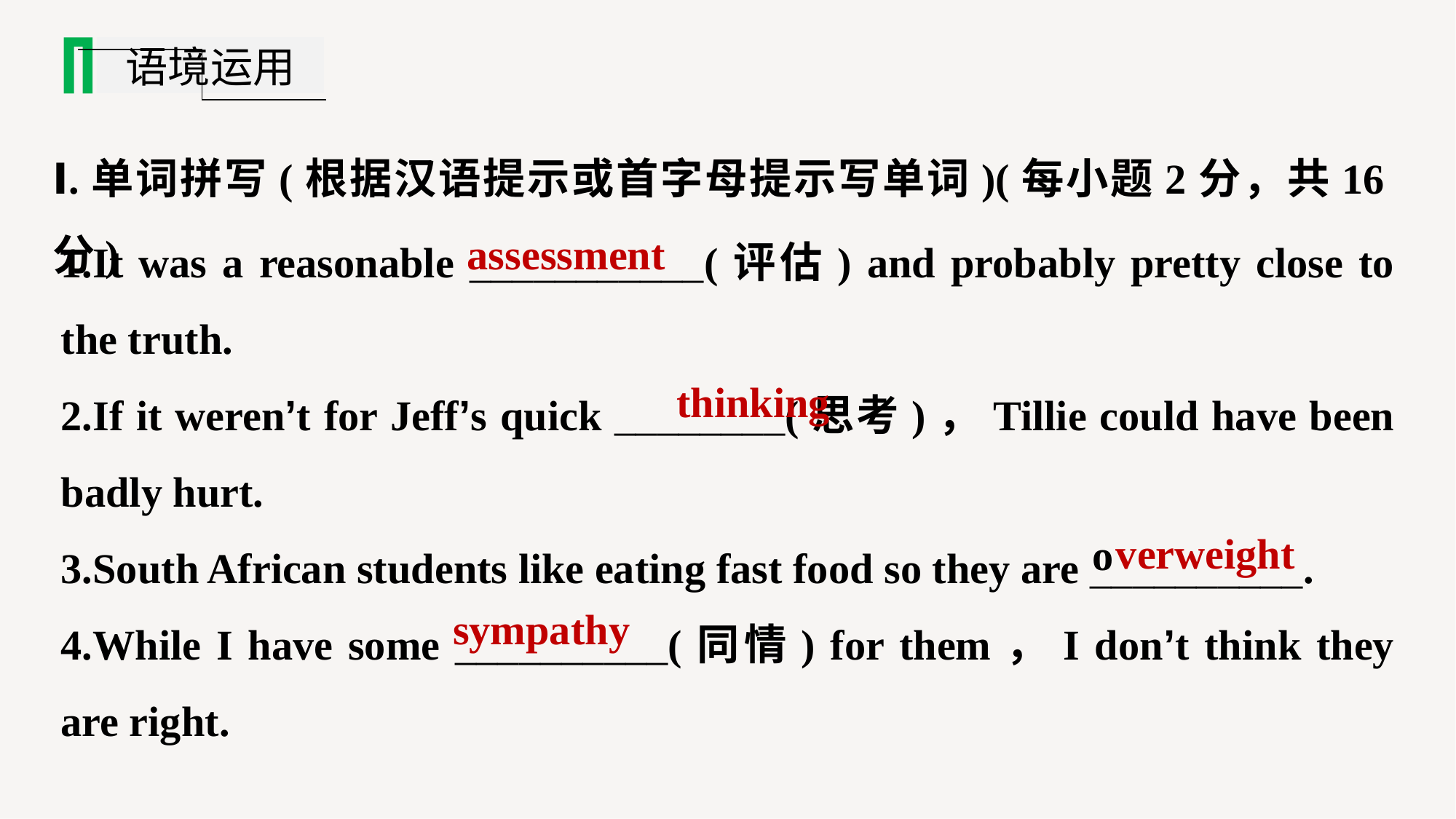

语境运用

Ⅰ.单词拼写(根据汉语提示或首字母提示写单词)(每小题2分，共16分)
1.It was a reasonable ___________(评估) and probably pretty close to the truth.
2.If it weren’t for Jeff’s quick ________(思考)，Tillie could have been badly hurt.
3.South African students like eating fast food so they are __________.
4.While I have some __________(同情) for them，I don’t think they are right.
assessment
thinking
verweight
o
sympathy